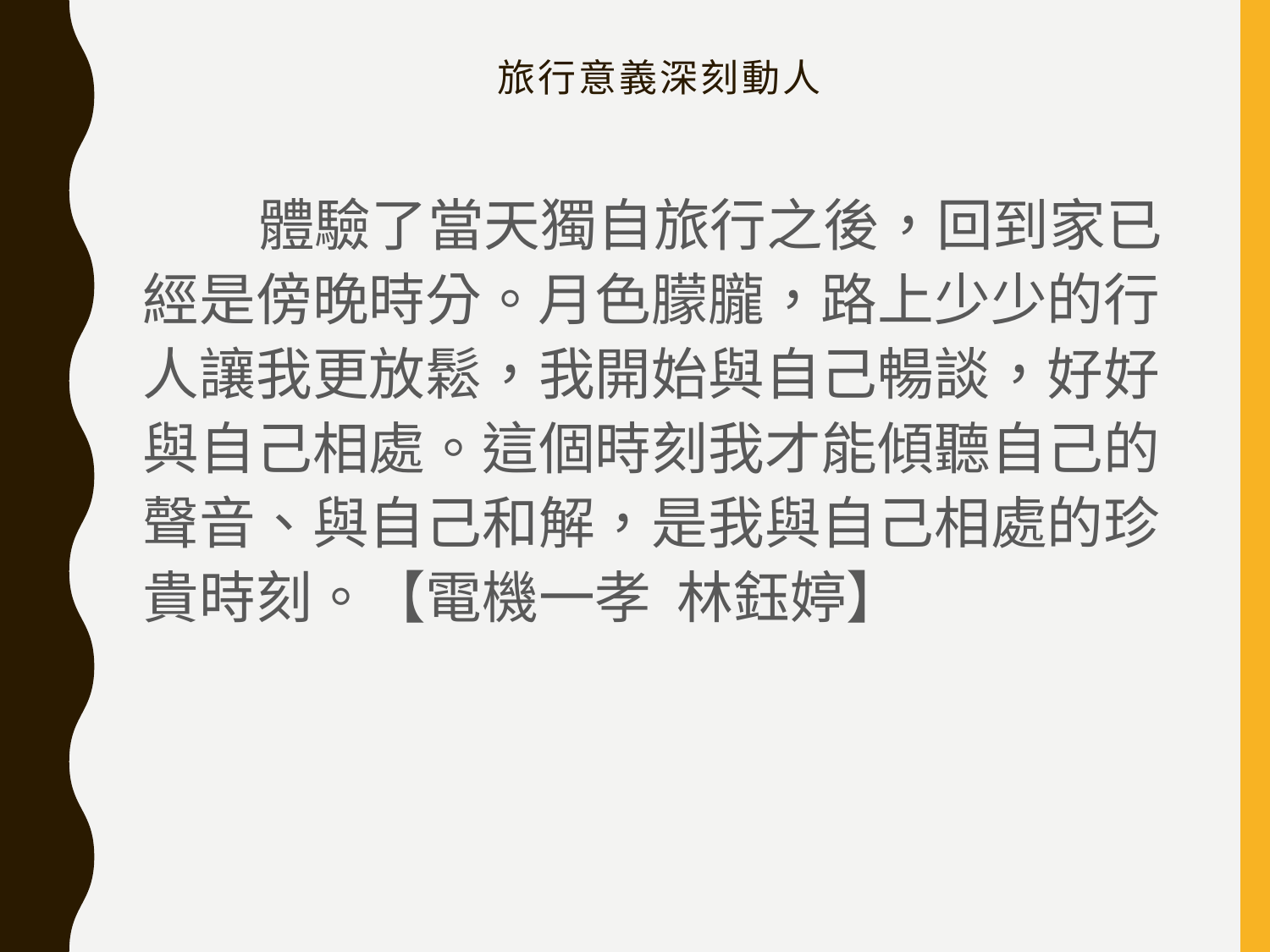

# 旅行意義深刻動人
        體驗了當天獨自旅行之後，回到家已經是傍晚時分。月色朦朧，路上少少的行人讓我更放鬆，我開始與自己暢談，好好與自己相處。這個時刻我才能傾聽自己的聲音、與自己和解，是我與自己相處的珍貴時刻。【電機一孝  林鈺婷】